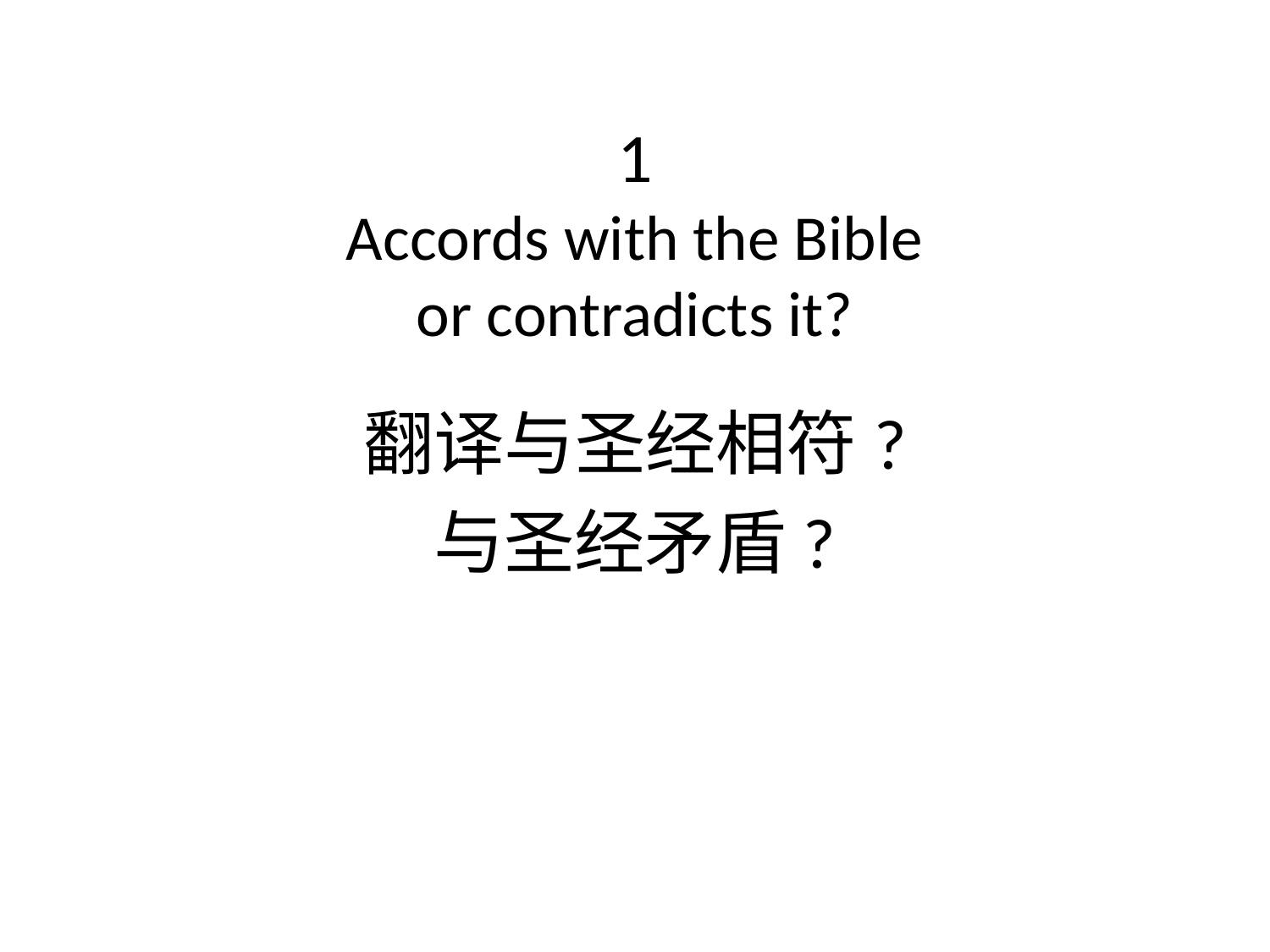

# 1 Accords with the Bible or contradicts it?
翻译与圣经相符?
与圣经矛盾?